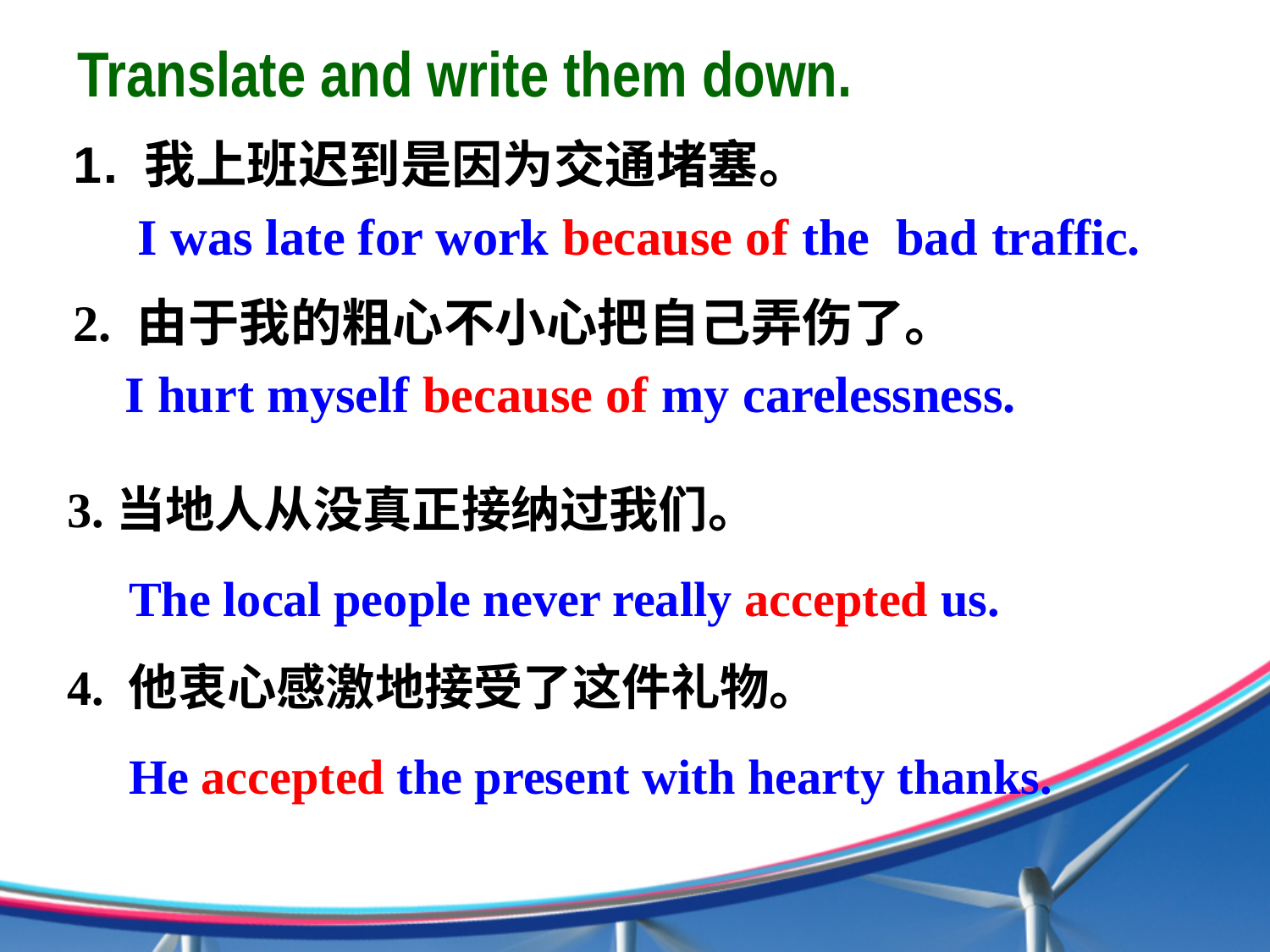

Translate and write them down.
 我上班迟到是因为交通堵塞。
     I was late for work because of the  bad traffic.
2. 由于我的粗心不小心把自己弄伤了。
    I hurt myself because of my carelessness.

3.当地人从没真正接纳过我们。
     The local people never really accepted us.
4. 他衷心感激地接受了这件礼物。
     He accepted the present with hearty thanks.